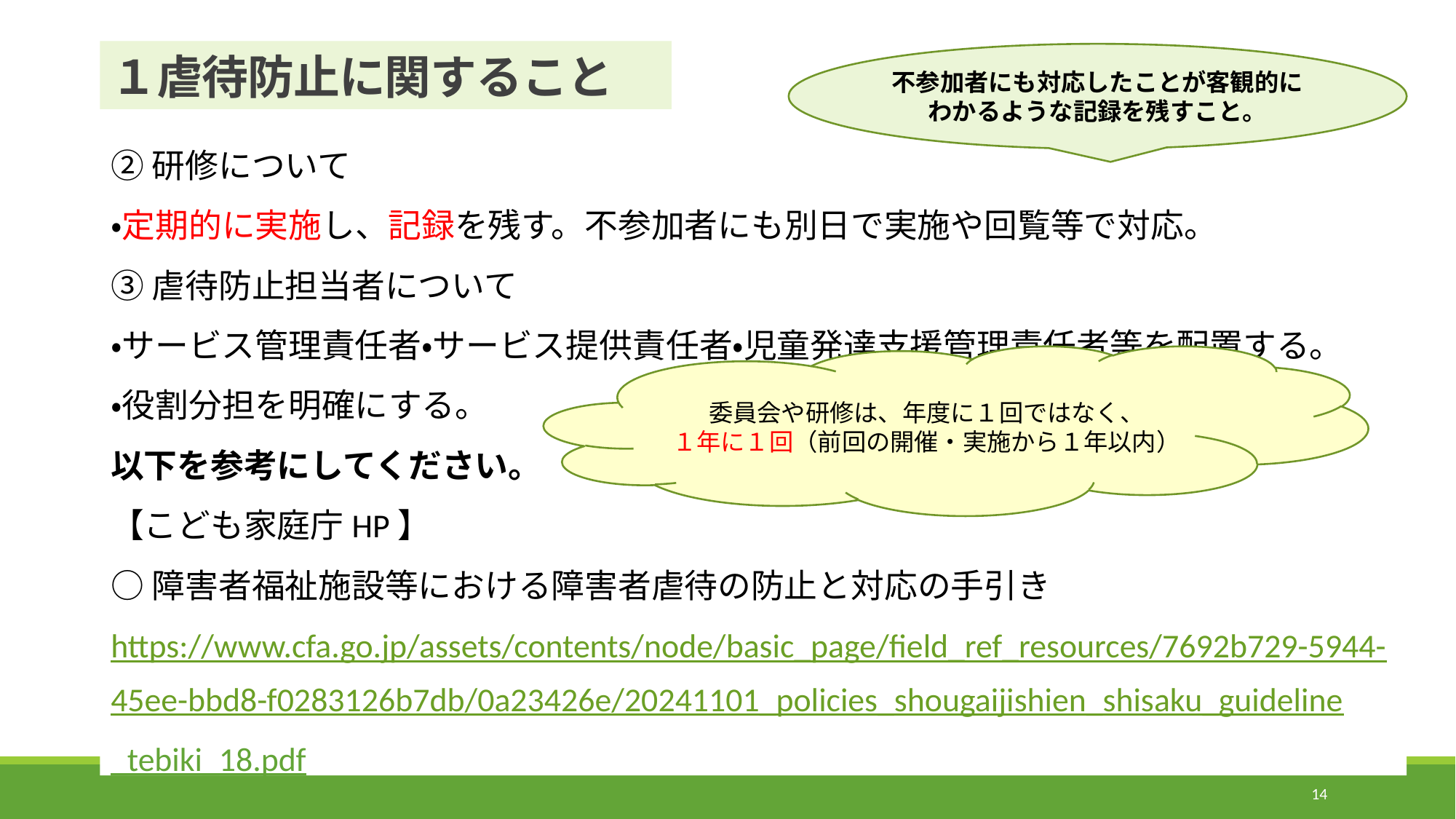

# １虐待防止に関すること
不参加者にも対応したことが客観的にわかるような記録を残すこと。
②研修について
・定期的に実施し、記録を残す。不参加者にも別日で実施や回覧等で対応。
③虐待防止担当者について
・サービス管理責任者・サービス提供責任者・児童発達支援管理責任者等を配置する。
・役割分担を明確にする。
以下を参考にしてください。
【こども家庭庁HP】
○障害者福祉施設等における障害者虐待の防止と対応の手引き
https://www.cfa.go.jp/assets/contents/node/basic_page/field_ref_resources/7692b729-5944-45ee-bbd8-f0283126b7db/0a23426e/20241101_policies_shougaijishien_shisaku_guideline
_tebiki_18.pdf

委員会や研修は、年度に１回ではなく、
１年に１回（前回の開催・実施から１年以内）
14